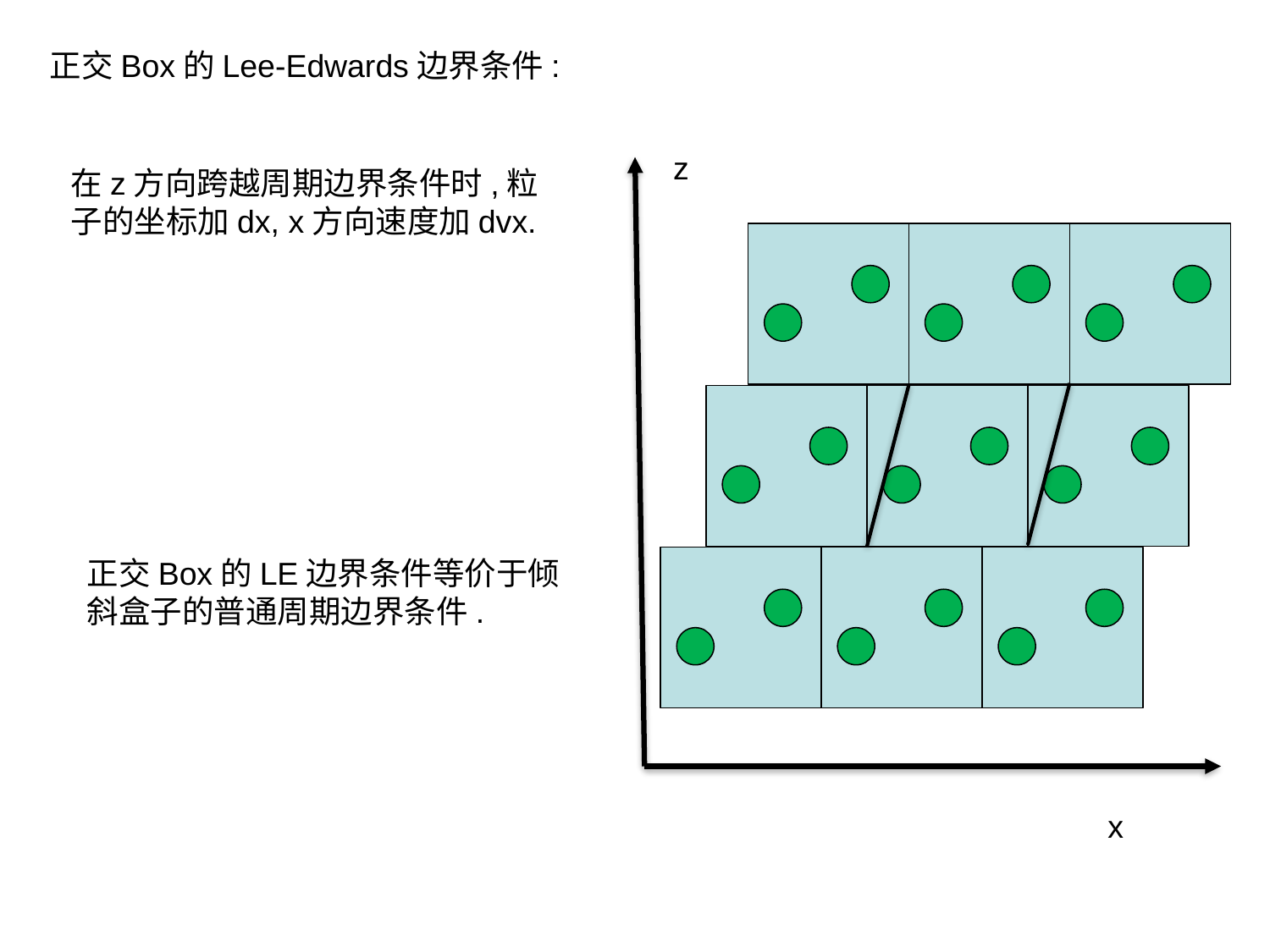

正交Box的Lee-Edwards边界条件:
z
在z方向跨越周期边界条件时,粒子的坐标加dx, x方向速度加dvx.

正交Box的LE边界条件等价于倾斜盒子的普通周期边界条件.
x